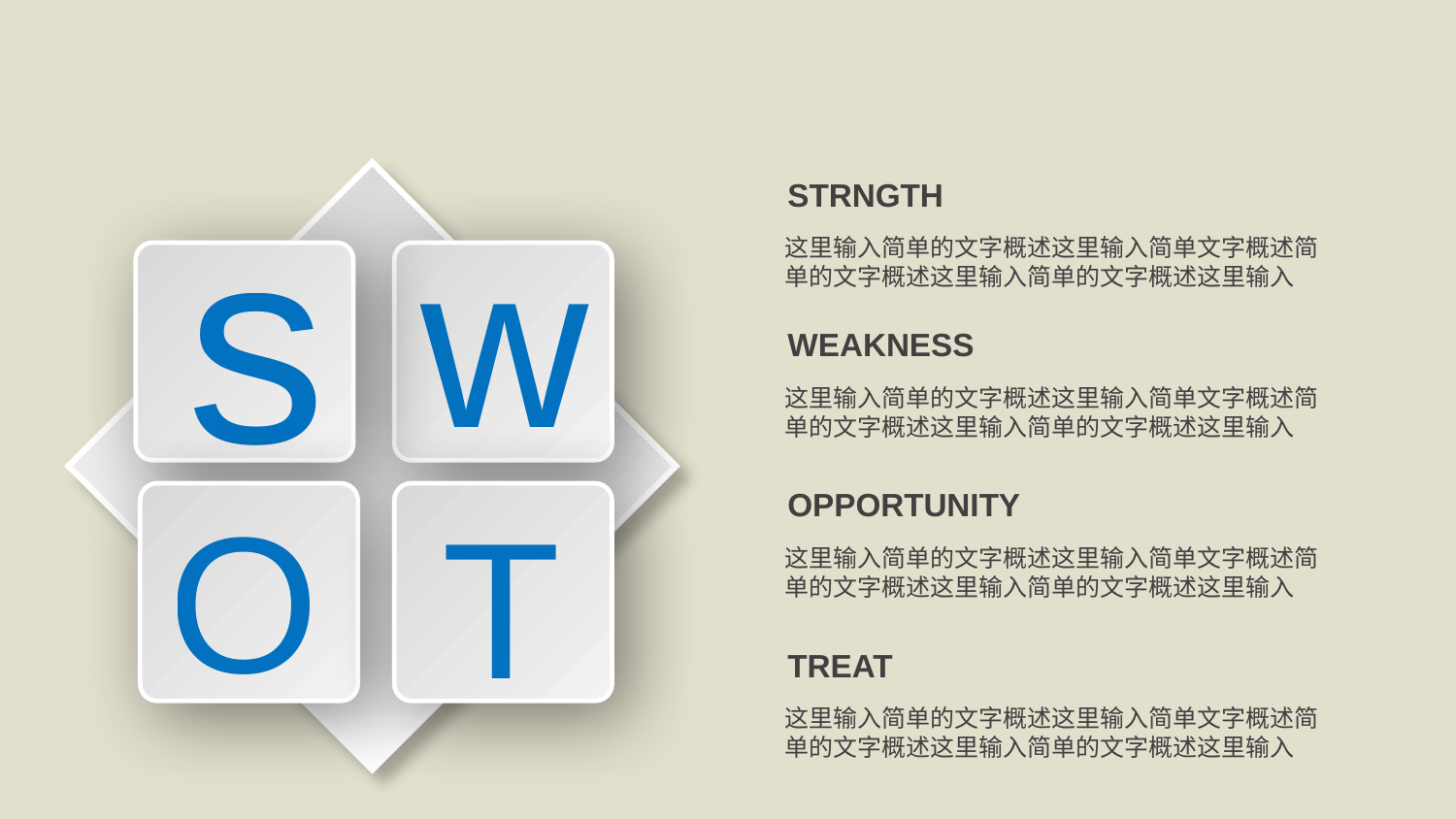

s
STRNGTH
w
这里输入简单的文字概述这里输入简单文字概述简单的文字概述这里输入简单的文字概述这里输入

WEAKNESS
这里输入简单的文字概述这里输入简单文字概述简单的文字概述这里输入简单的文字概述这里输入
O
T
OPPORTUNITY

这里输入简单的文字概述这里输入简单文字概述简单的文字概述这里输入简单的文字概述这里输入
TREAT
这里输入简单的文字概述这里输入简单文字概述简单的文字概述这里输入简单的文字概述这里输入